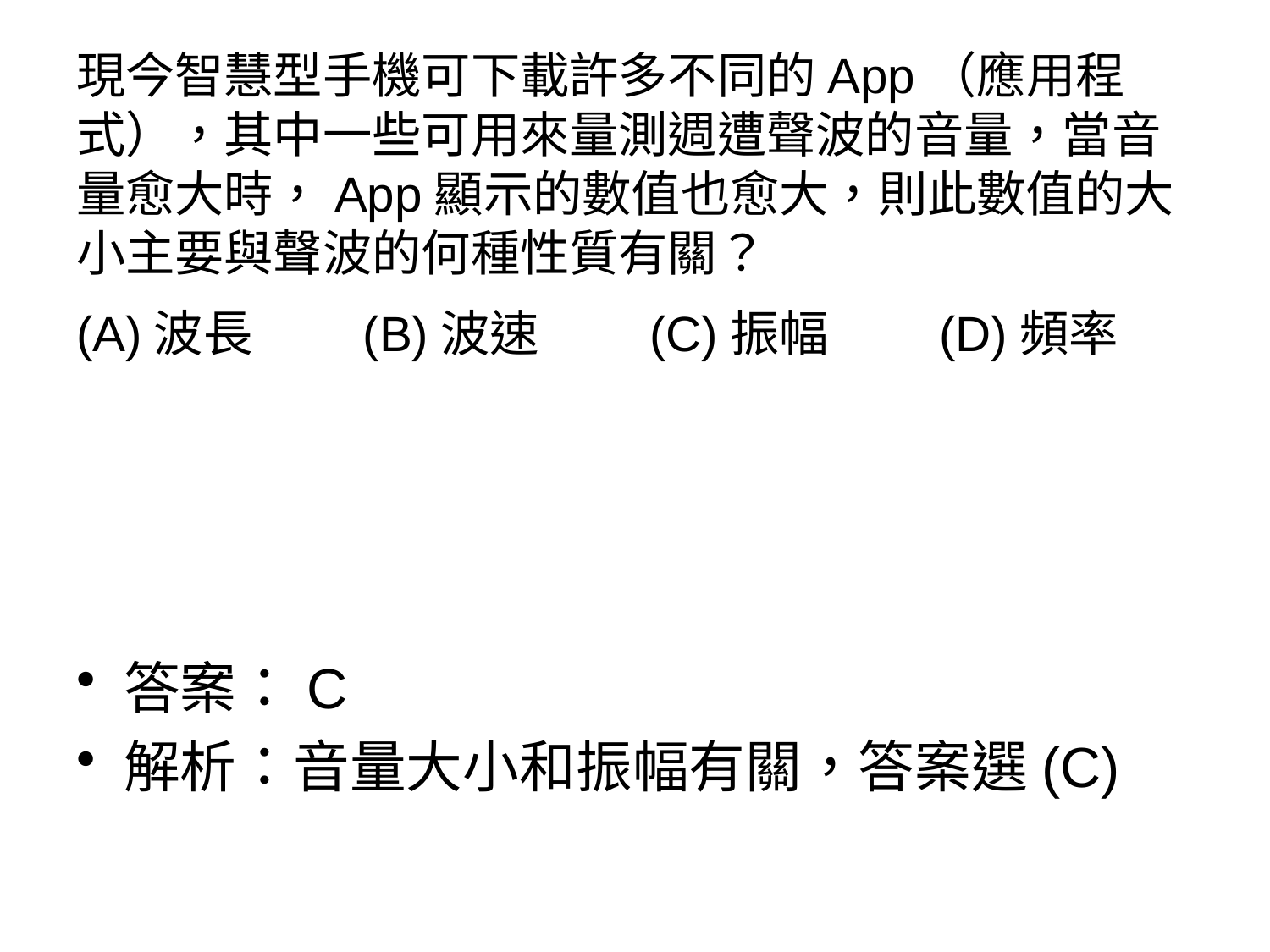

# 現今智慧型手機可下載許多不同的App（應用程式），其中一些可用來量測週遭聲波的音量，當音量愈大時，App顯示的數值也愈大，則此數值的大小主要與聲波的何種性質有關？ (A)波長　　(B)波速　　(C)振幅　　(D)頻率
答案：C
解析：音量大小和振幅有關，答案選(C)